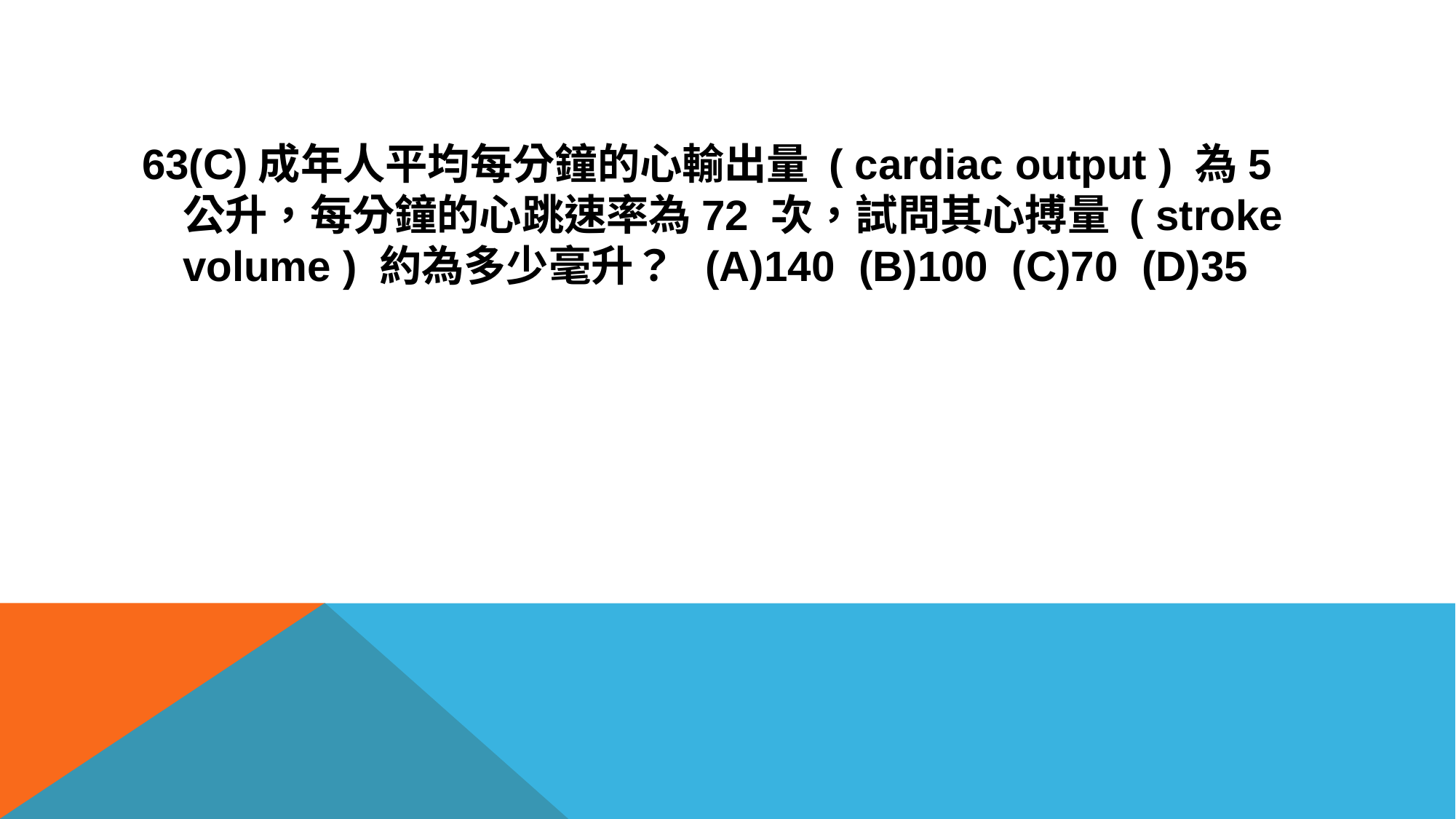

#
63(C)成年人平均每分鐘的心輸出量 ( cardiac output ) 為5 公升，每分鐘的心跳速率為72 次，試問其心搏量 ( stroke volume ) 約為多少毫升？  (A)140  (B)100  (C)70  (D)35